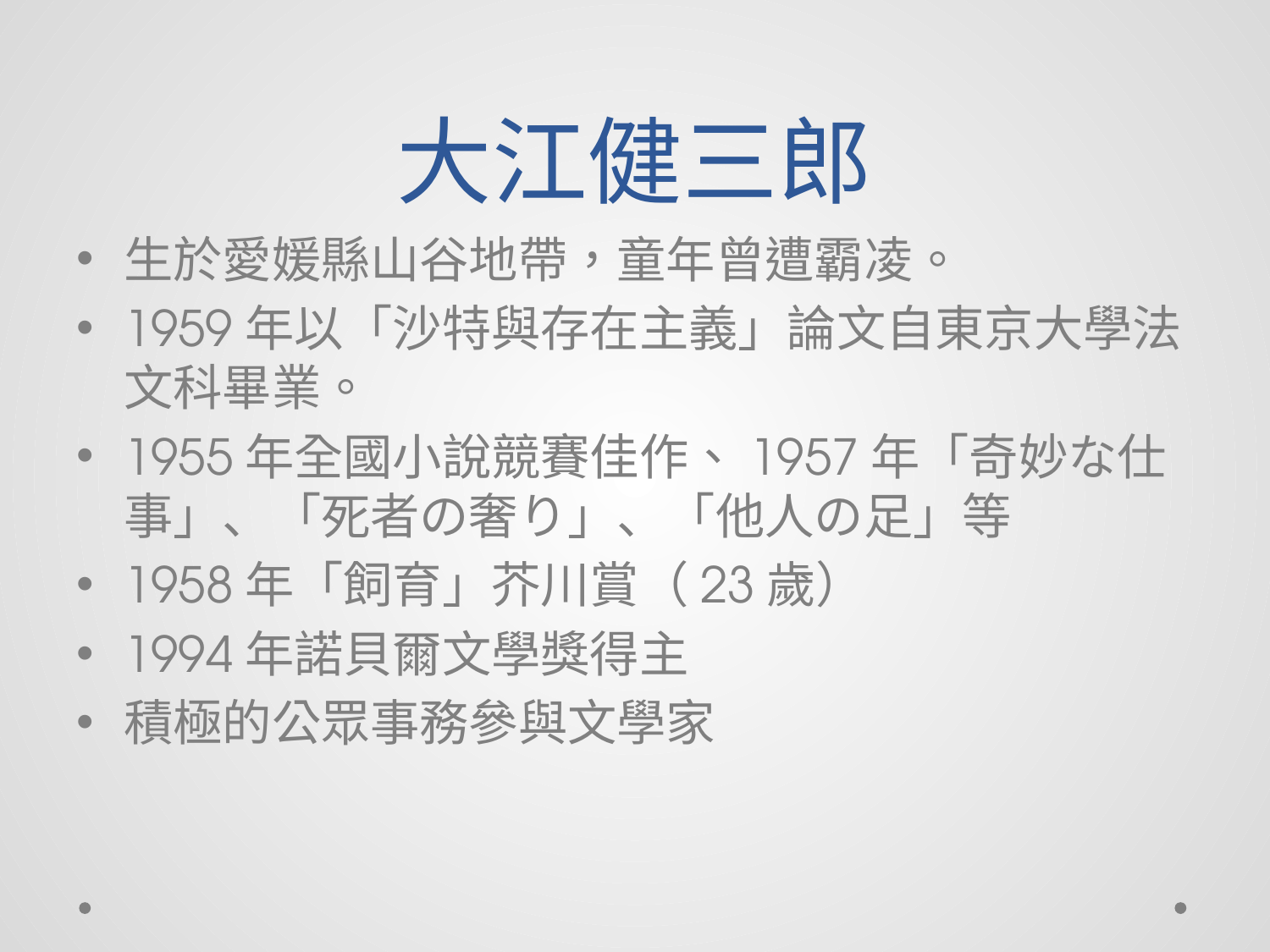

# 大江健三郎
生於愛媛縣山谷地帶，童年曾遭霸凌。
1959年以「沙特與存在主義」論文自東京大學法文科畢業。
1955年全國小說競賽佳作、1957年「奇妙な仕事」、「死者の奢り」、「他人の足」等
1958年「飼育」芥川賞（23歲）
1994年諾貝爾文學獎得主
積極的公眾事務參與文學家